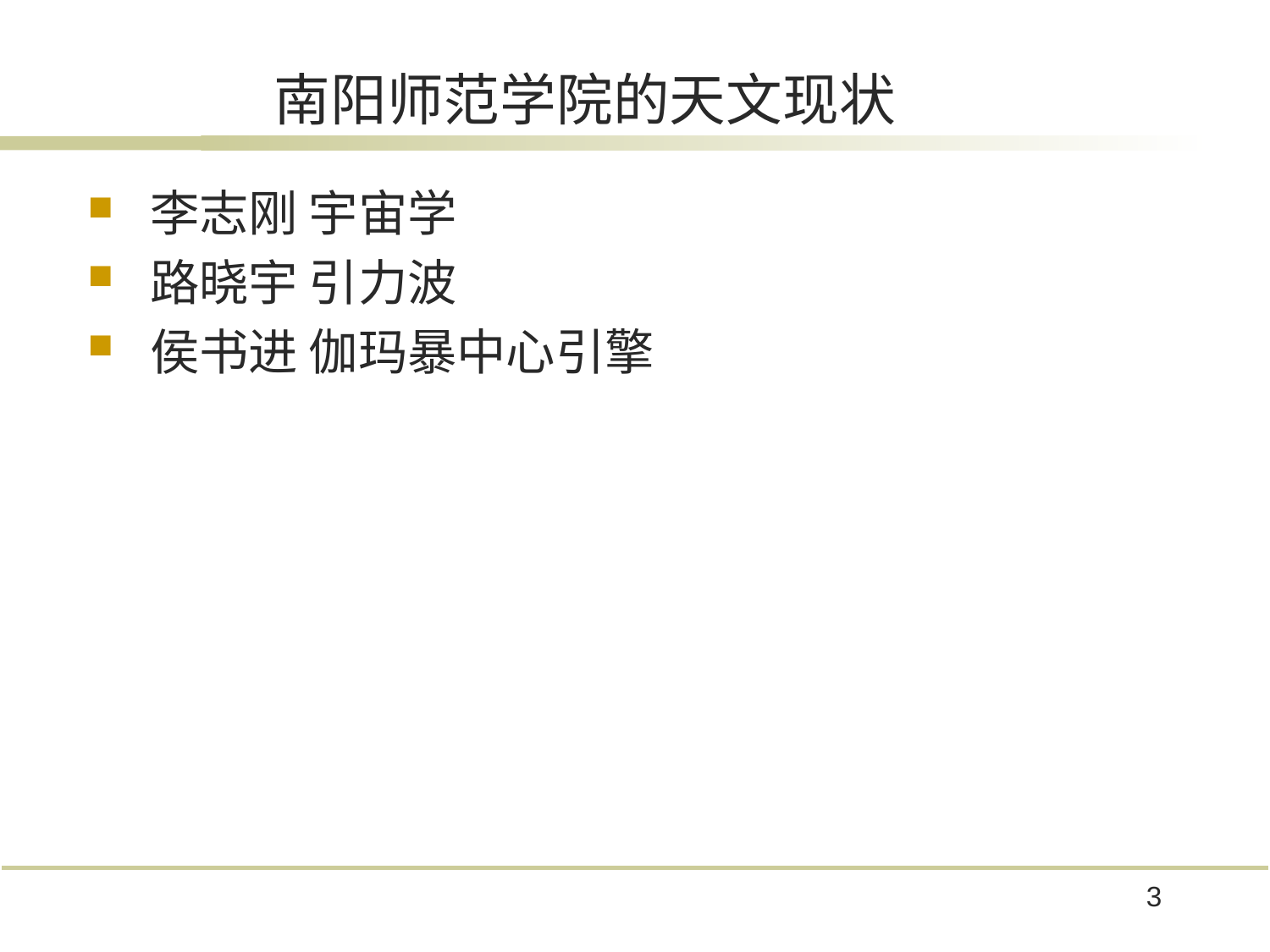

# 南阳师范学院的天文现状
李志刚 宇宙学
路晓宇 引力波
侯书进 伽玛暴中心引擎

3